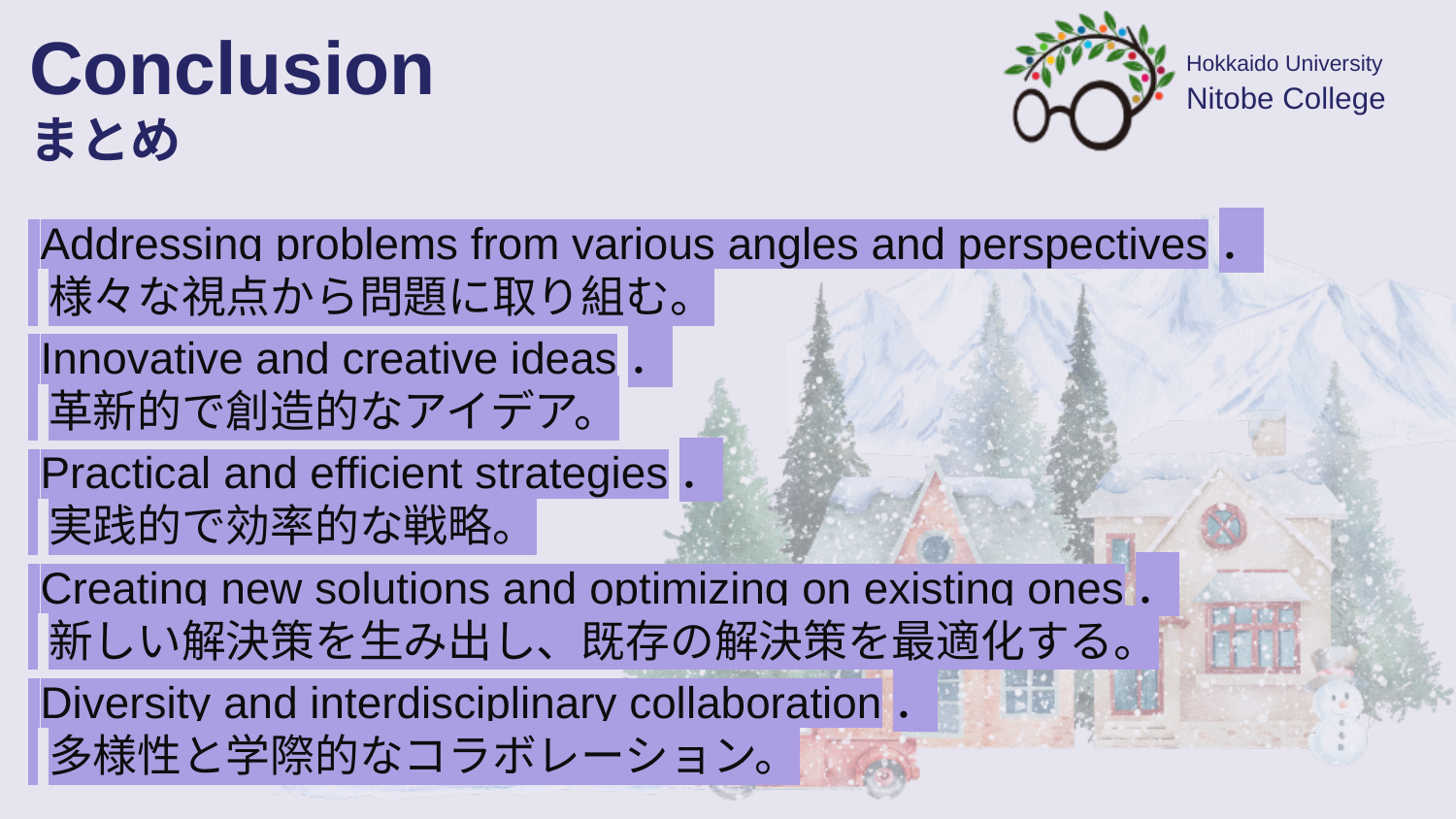

Hokkaido University
Nitobe College
Conclusion
まとめ

 Addressing problems from various angles and perspectives．
 様々な視点から問題に取り組む。
 Innovative and creative ideas．
 革新的で創造的なアイデア。
 Practical and efficient strategies．
 実践的で効率的な戦略。
 Creating new solutions and optimizing on existing ones．
 新しい解決策を生み出し、既存の解決策を最適化する。
 Diversity and interdisciplinary collaboration．
 多様性と学際的なコラボレーション。